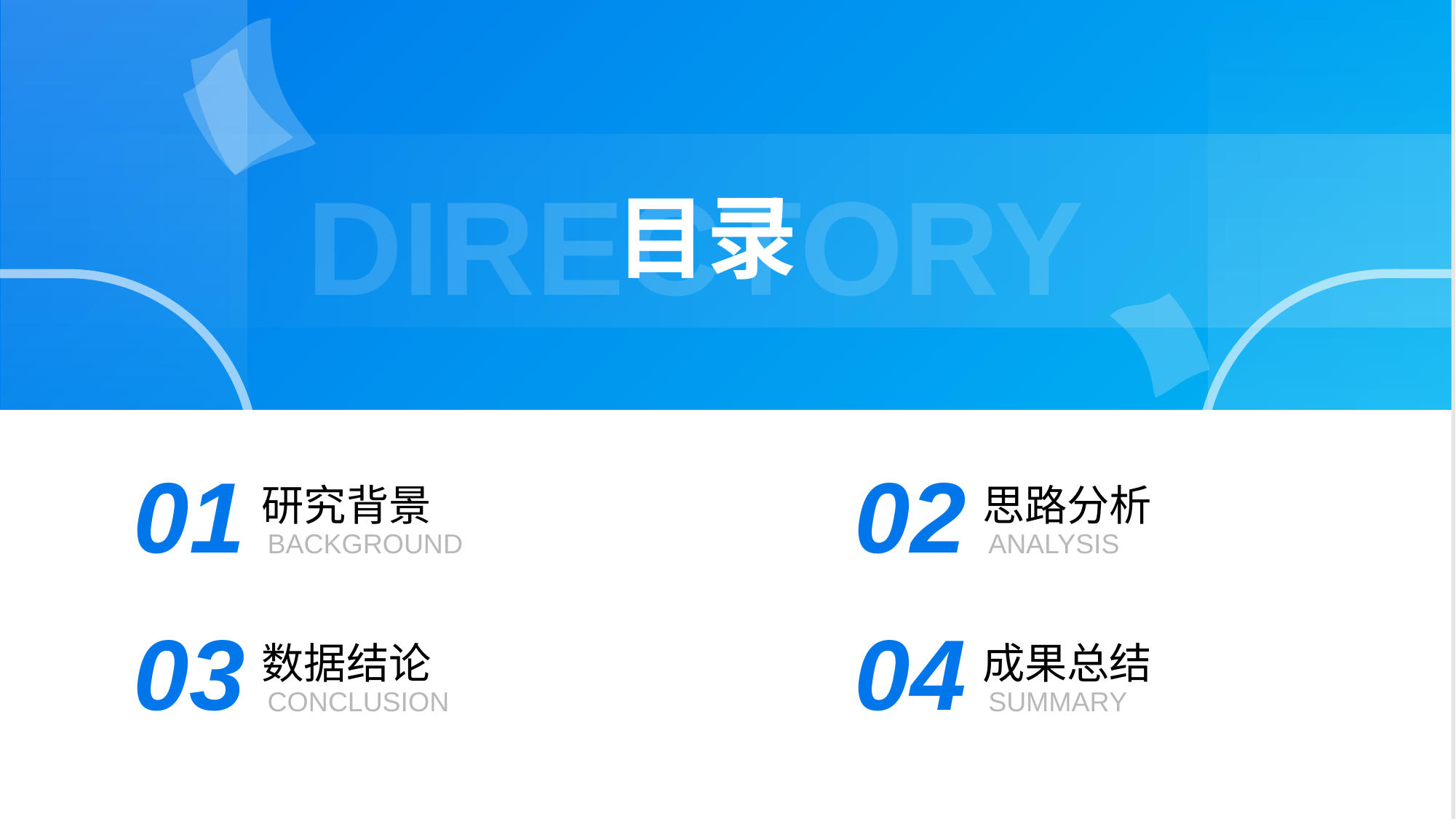

DIRECTORY
目录
01
02
研究背景
思路分析
BACKGROUND
ANALYSIS
03
04
数据结论
成果总结
CONCLUSION
SUMMARY